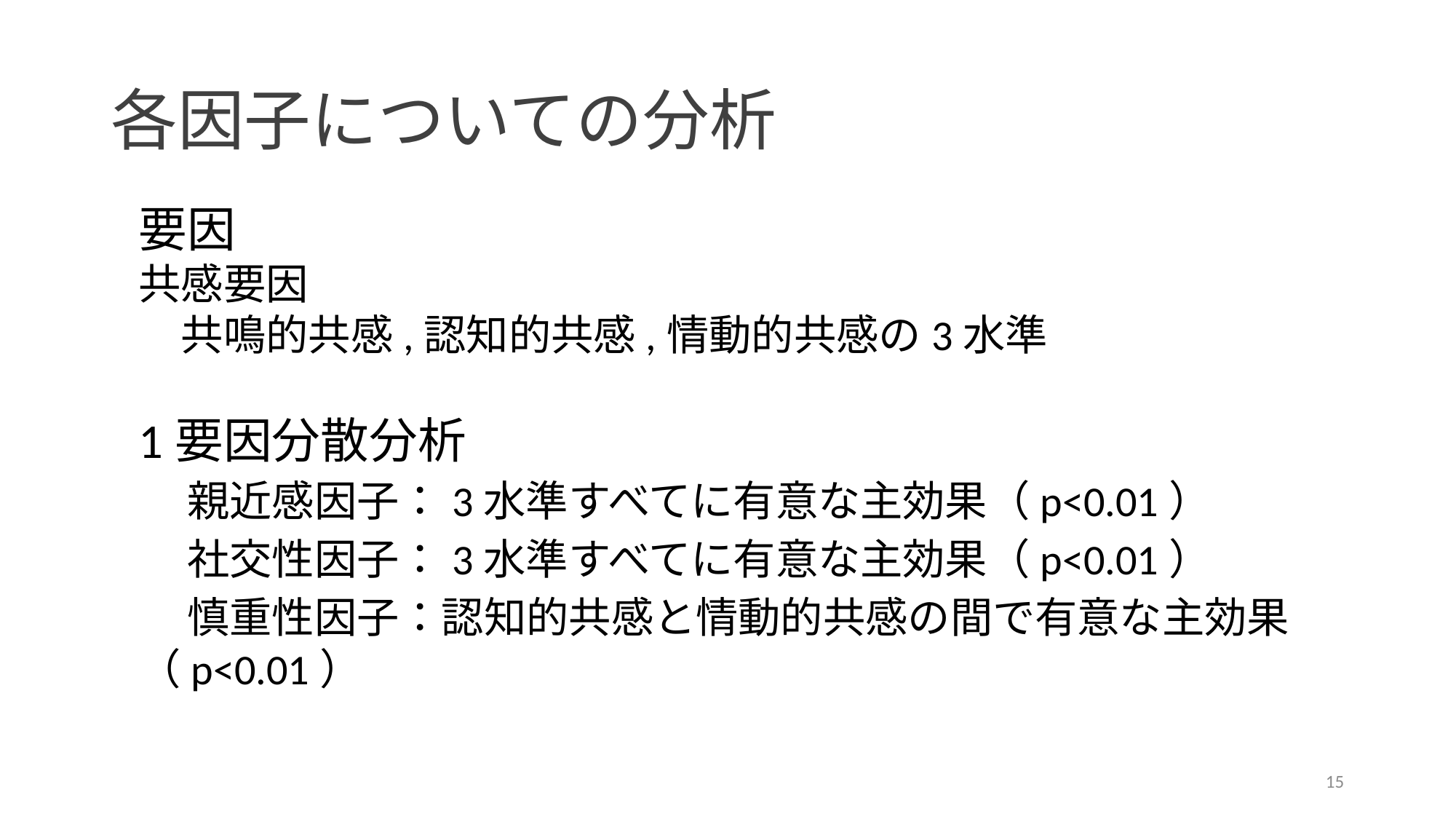

# 各因子についての分析
要因
共感要因
　共鳴的共感,認知的共感,情動的共感の3水準

1要因分散分析
　親近感因子：3水準すべてに有意な主効果（p<0.01）
　社交性因子：3水準すべてに有意な主効果（p<0.01）
　慎重性因子：認知的共感と情動的共感の間で有意な主効果（p<0.01）
15